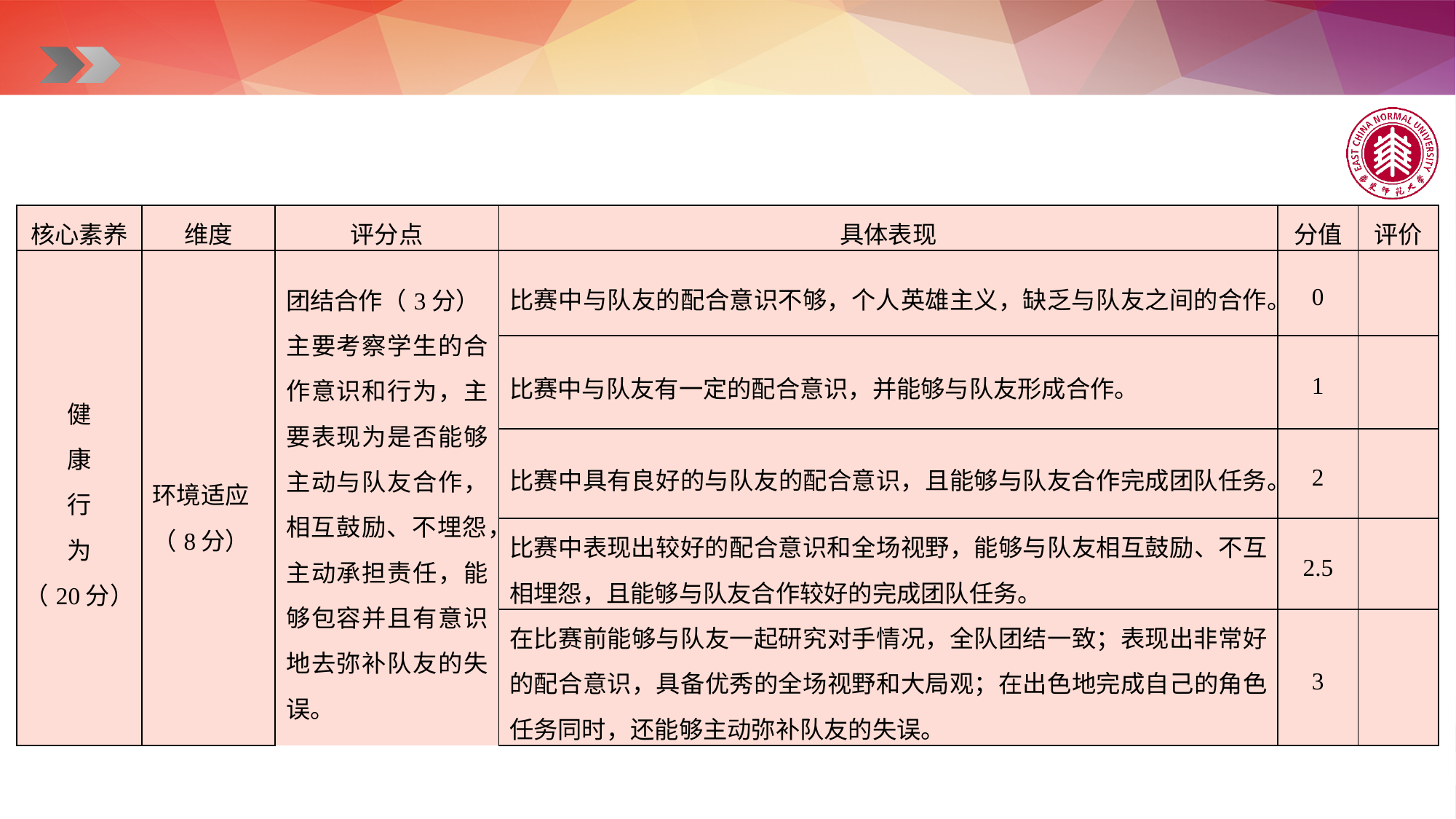

| 核心素养 | 维度 | 评分点 | 具体表现 | 分值 | 评价 |
| --- | --- | --- | --- | --- | --- |
| 健 康 行 为 （20分） | 环境适应 （8分） | 团结合作（3分） 主要考察学生的合作意识和行为，主要表现为是否能够主动与队友合作，相互鼓励、不埋怨，主动承担责任，能够包容并且有意识地去弥补队友的失误。 | 比赛中与队友的配合意识不够，个人英雄主义，缺乏与队友之间的合作。 | 0 |  |
|  |  |  | 比赛中与队友有一定的配合意识，并能够与队友形成合作。 | 1 |  |
|  |  |  | 比赛中具有良好的与队友的配合意识，且能够与队友合作完成团队任务。 | 2 |  |
|  |  |  | 比赛中表现出较好的配合意识和全场视野，能够与队友相互鼓励、不互相埋怨，且能够与队友合作较好的完成团队任务。 | 2.5 |  |
|  |  |  | 在比赛前能够与队友一起研究对手情况，全队团结一致；表现出非常好的配合意识，具备优秀的全场视野和大局观；在出色地完成自己的角色任务同时，还能够主动弥补队友的失误。 | 3 |  |